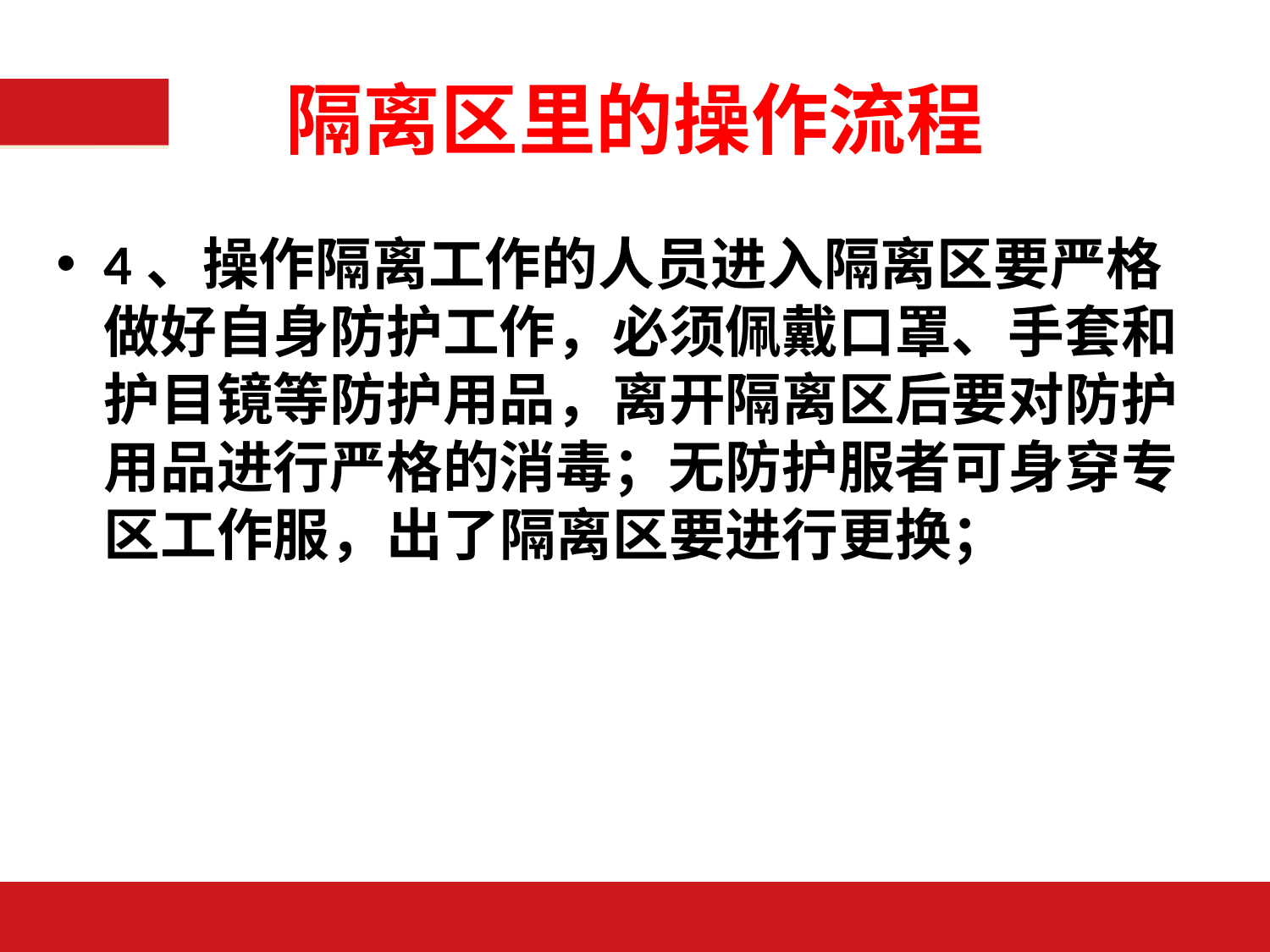

# 隔离区里的操作流程
4、操作隔离工作的人员进入隔离区要严格做好自身防护工作，必须佩戴口罩、手套和护目镜等防护用品，离开隔离区后要对防护用品进行严格的消毒；无防护服者可身穿专区工作服，出了隔离区要进行更换；